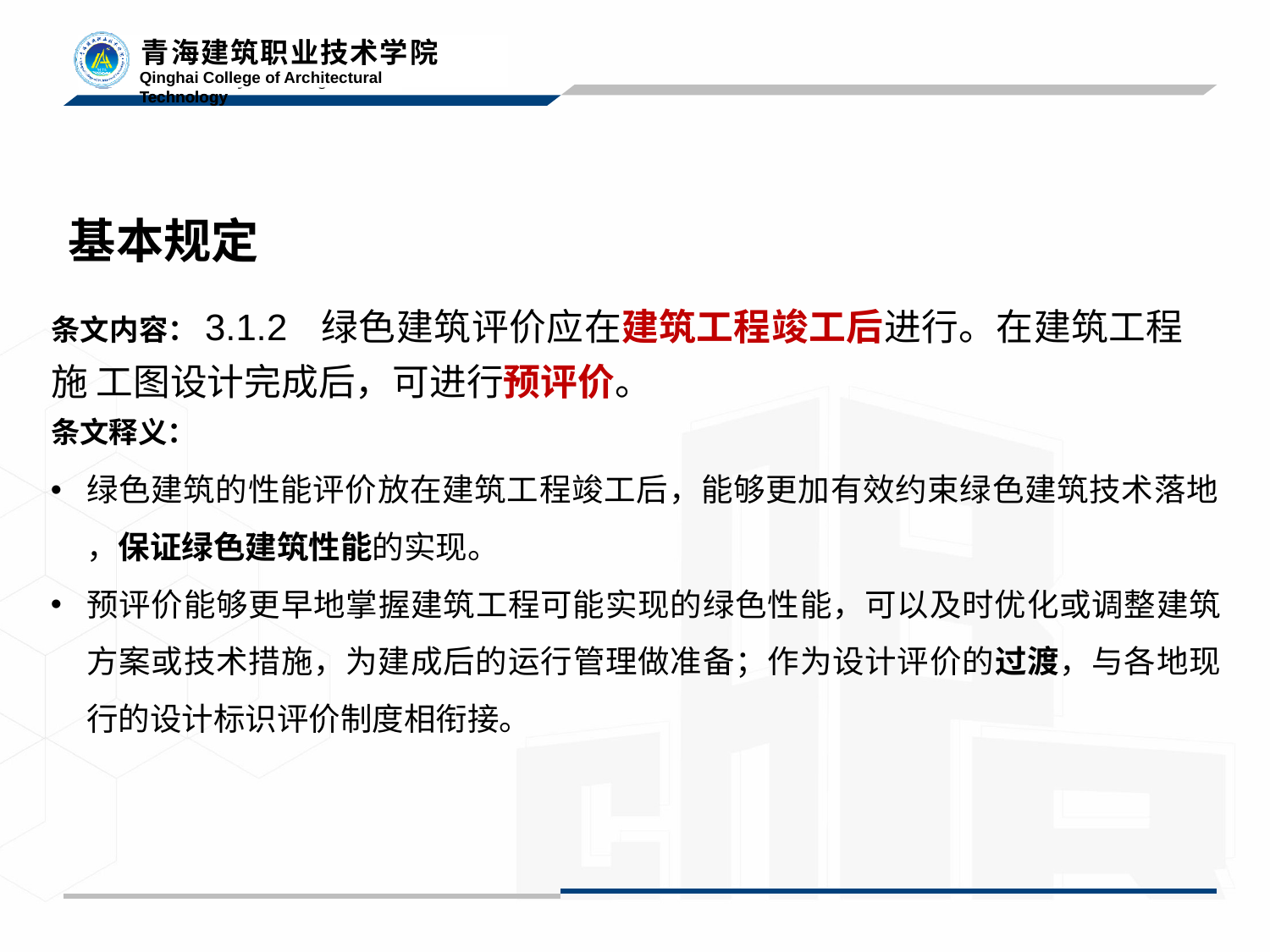

# 基本规定
条文内容：3.1.2	绿色建筑评价应在建筑工程竣工后进行。在建筑工程施 工图设计完成后，可进行预评价。
条文释义：
绿色建筑的性能评价放在建筑工程竣工后，能够更加有效约束绿色建筑技术落地
，保证绿色建筑性能的实现。
预评价能够更早地掌握建筑工程可能实现的绿色性能，可以及时优化或调整建筑 方案或技术措施，为建成后的运行管理做准备；作为设计评价的过渡，与各地现 行的设计标识评价制度相衔接。